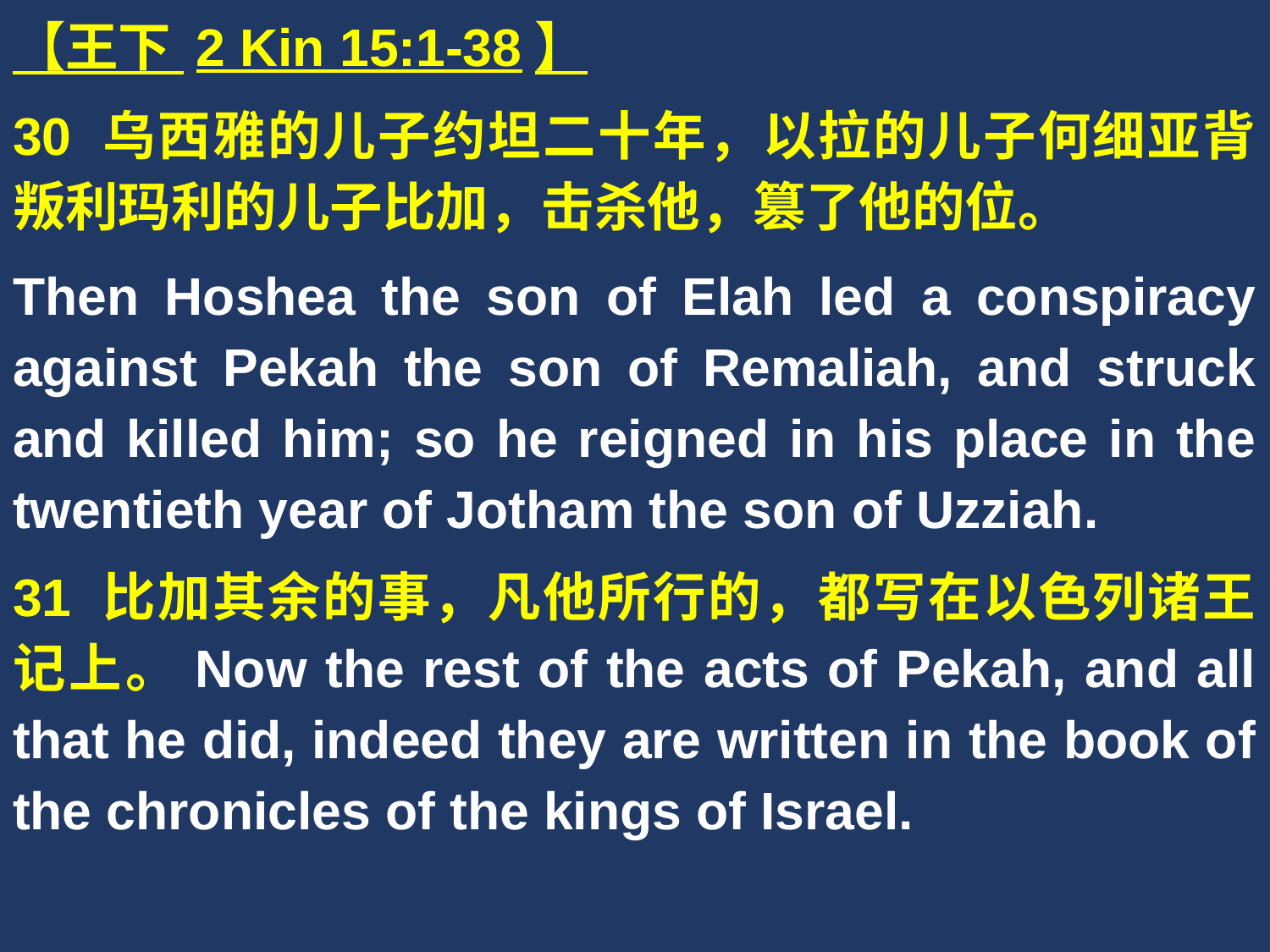

【王下 2 Kin 15:1-38】
30 乌西雅的儿子约坦二十年，以拉的儿子何细亚背叛利玛利的儿子比加，击杀他，篡了他的位。
Then Hoshea the son of Elah led a conspiracy against Pekah the son of Remaliah, and struck and killed him; so he reigned in his place in the twentieth year of Jotham the son of Uzziah.
31 比加其余的事，凡他所行的，都写在以色列诸王记上。Now the rest of the acts of Pekah, and all that he did, indeed they are written in the book of the chronicles of the kings of Israel.